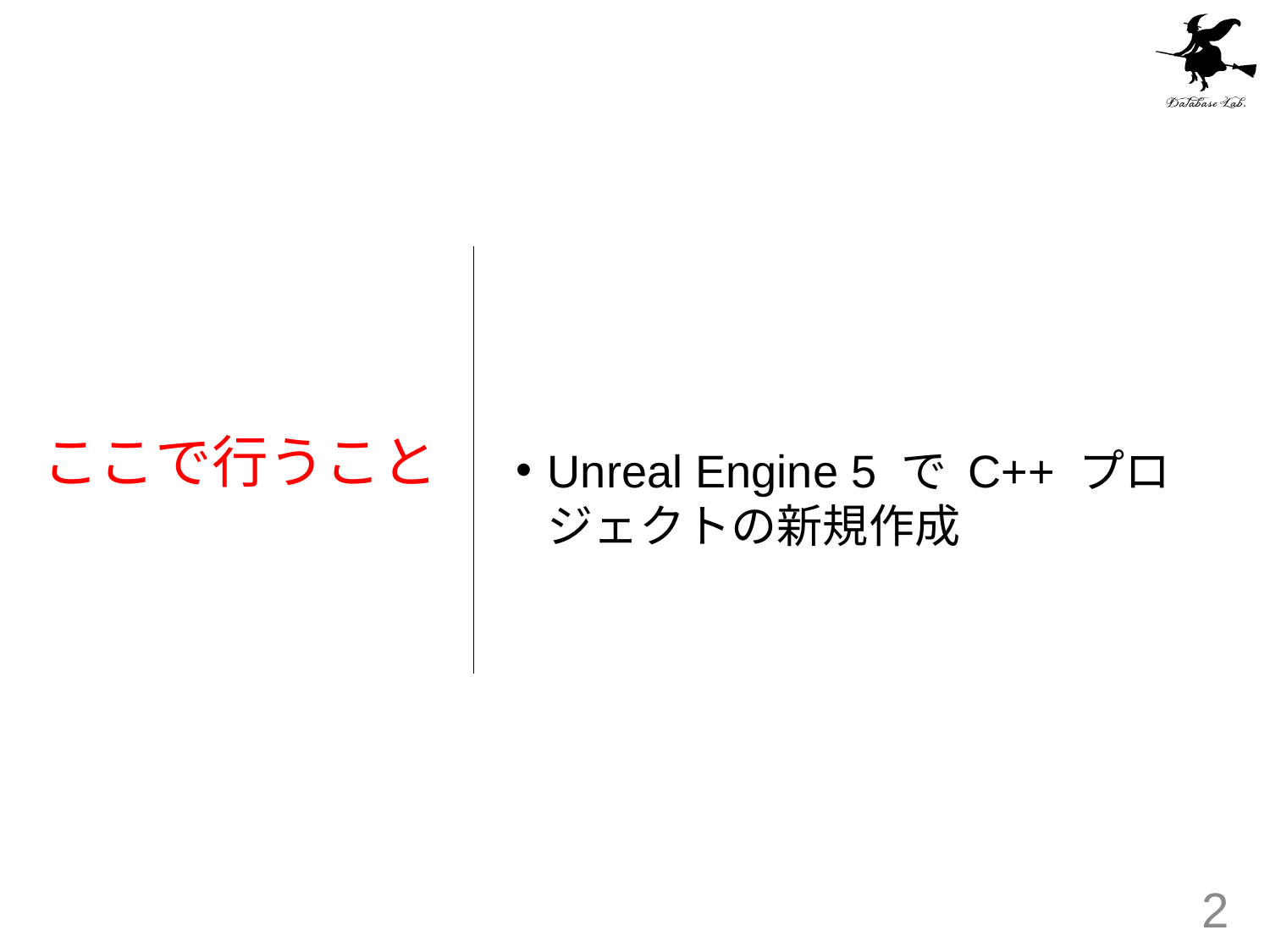

Unreal Engine 5 で C++ プロジェクトの新規作成
# ここで行うこと
2